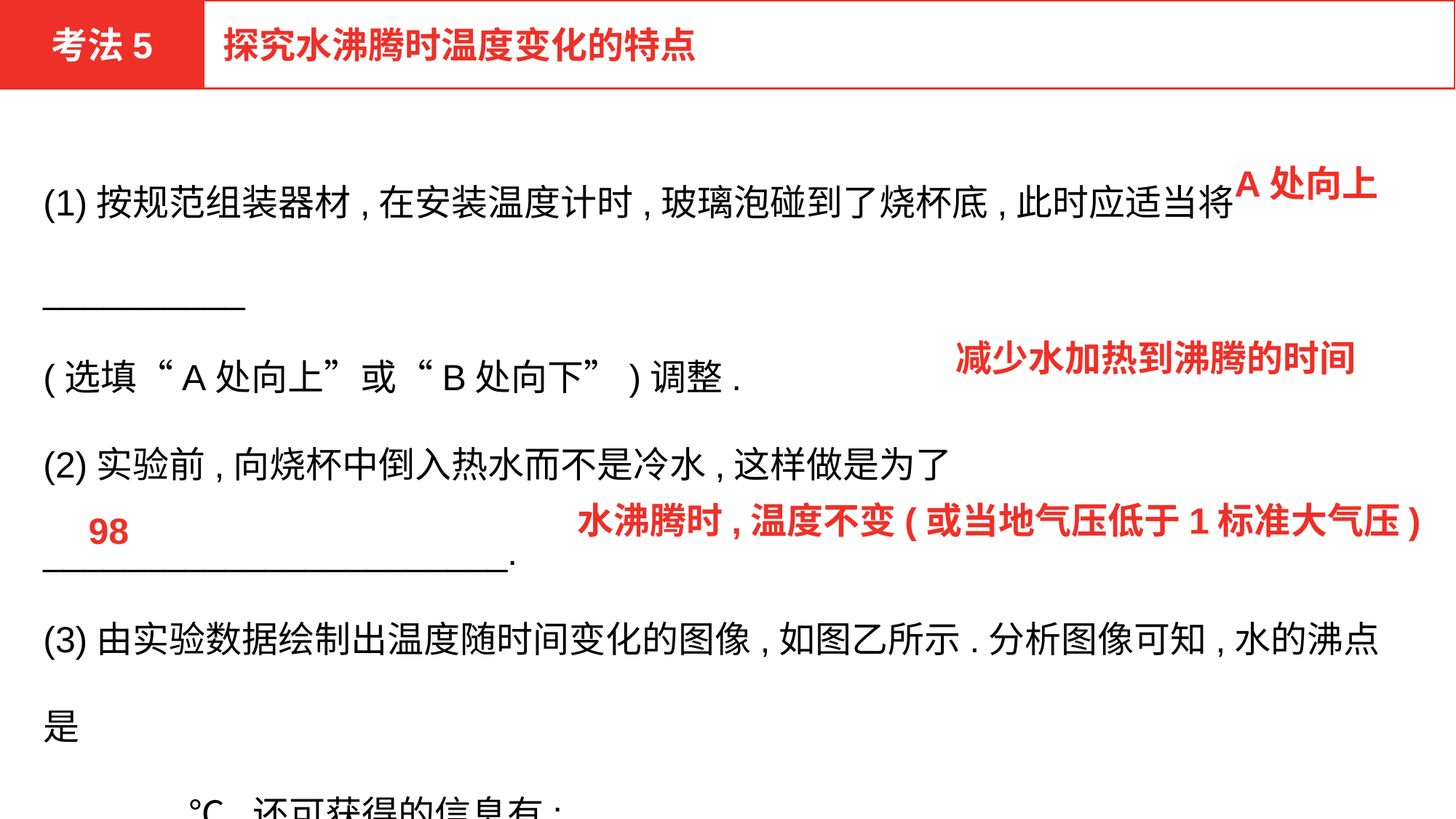

考法5
探究水沸腾时温度变化的特点
(1)按规范组装器材,在安装温度计时,玻璃泡碰到了烧杯底,此时应适当将__________
(选填“A处向上”或“B处向下”)调整.
(2)实验前,向烧杯中倒入热水而不是冷水,这样做是为了_______________________.
(3)由实验数据绘制出温度随时间变化的图像,如图乙所示.分析图像可知,水的沸点是
　　　　℃,还可获得的信息有:　　　　　　　　　　　　　                 　.
(写出一条即可)
A处向上
减少水加热到沸腾的时间
水沸腾时,温度不变(或当地气压低于1标准大气压)
98